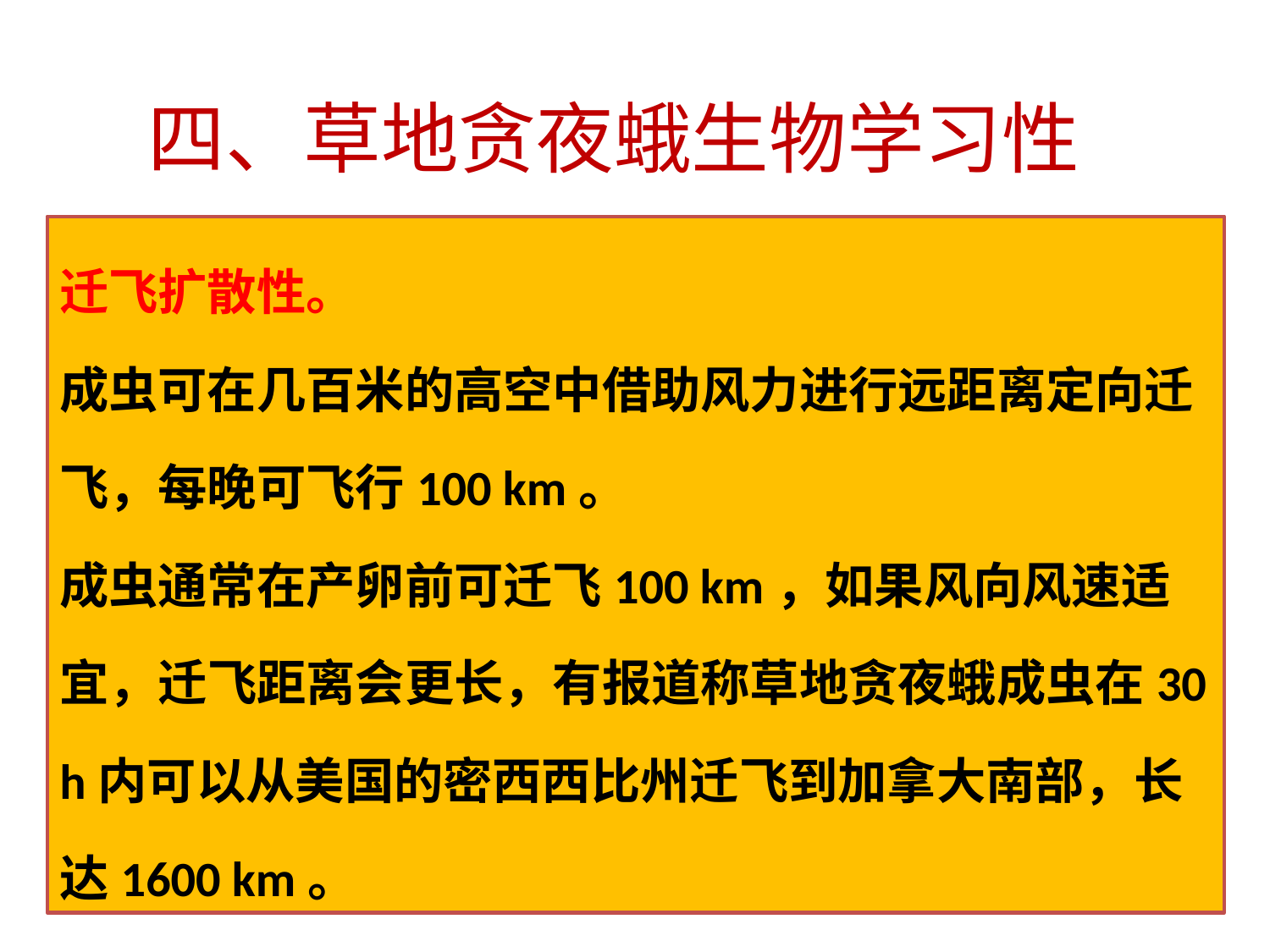

# 四、草地贪夜蛾生物学习性
迁飞扩散性。
成虫可在几百米的高空中借助风力进行远距离定向迁飞，每晚可飞行100 km。
成虫通常在产卵前可迁飞100 km，如果风向风速适宜，迁飞距离会更长，有报道称草地贪夜蛾成虫在30 h内可以从美国的密西西比州迁飞到加拿大南部，长达1600 km。